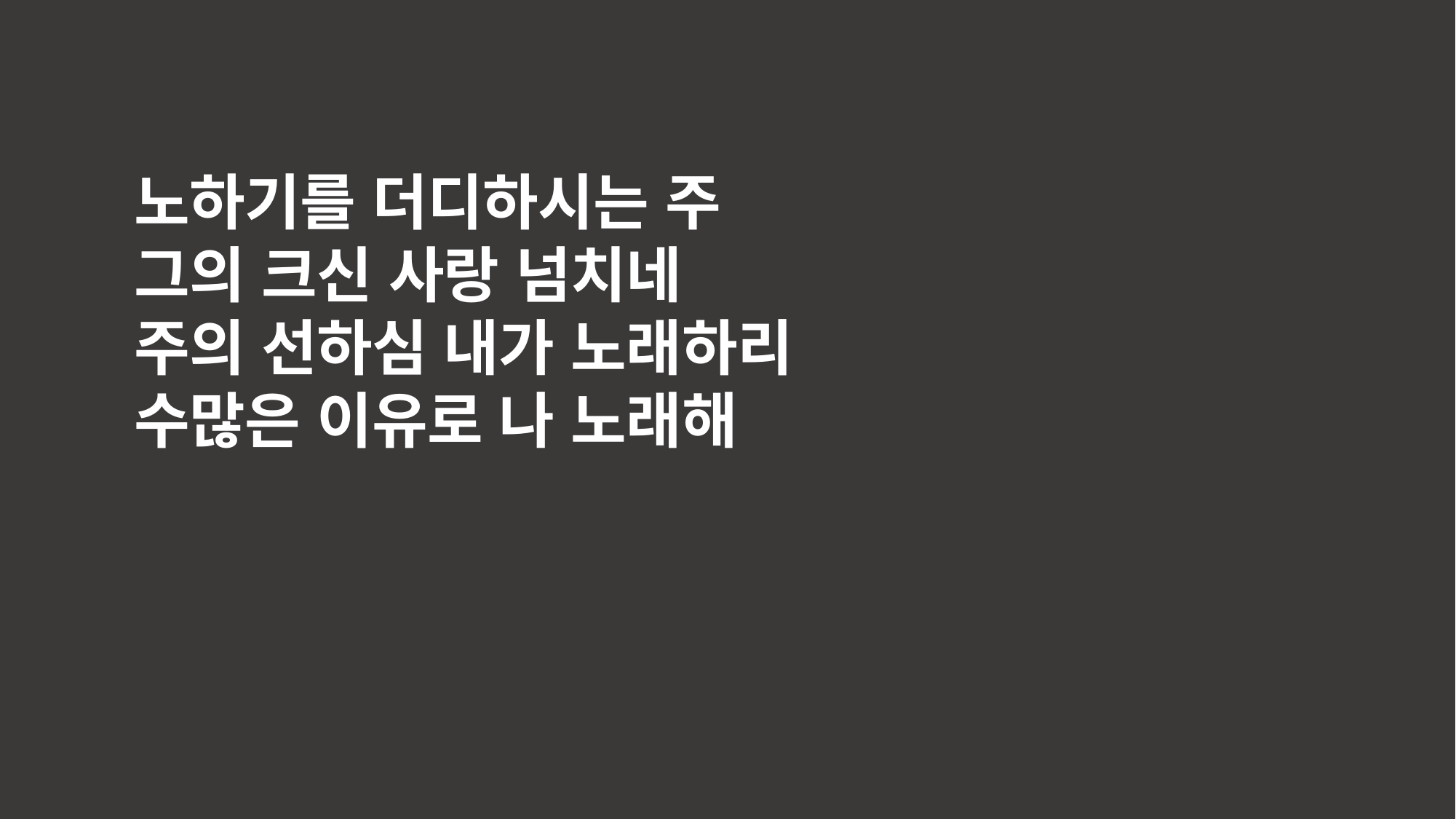

노하기를 더디하시는 주
그의 크신 사랑 넘치네
주의 선하심 내가 노래하리
수많은 이유로 나 노래해